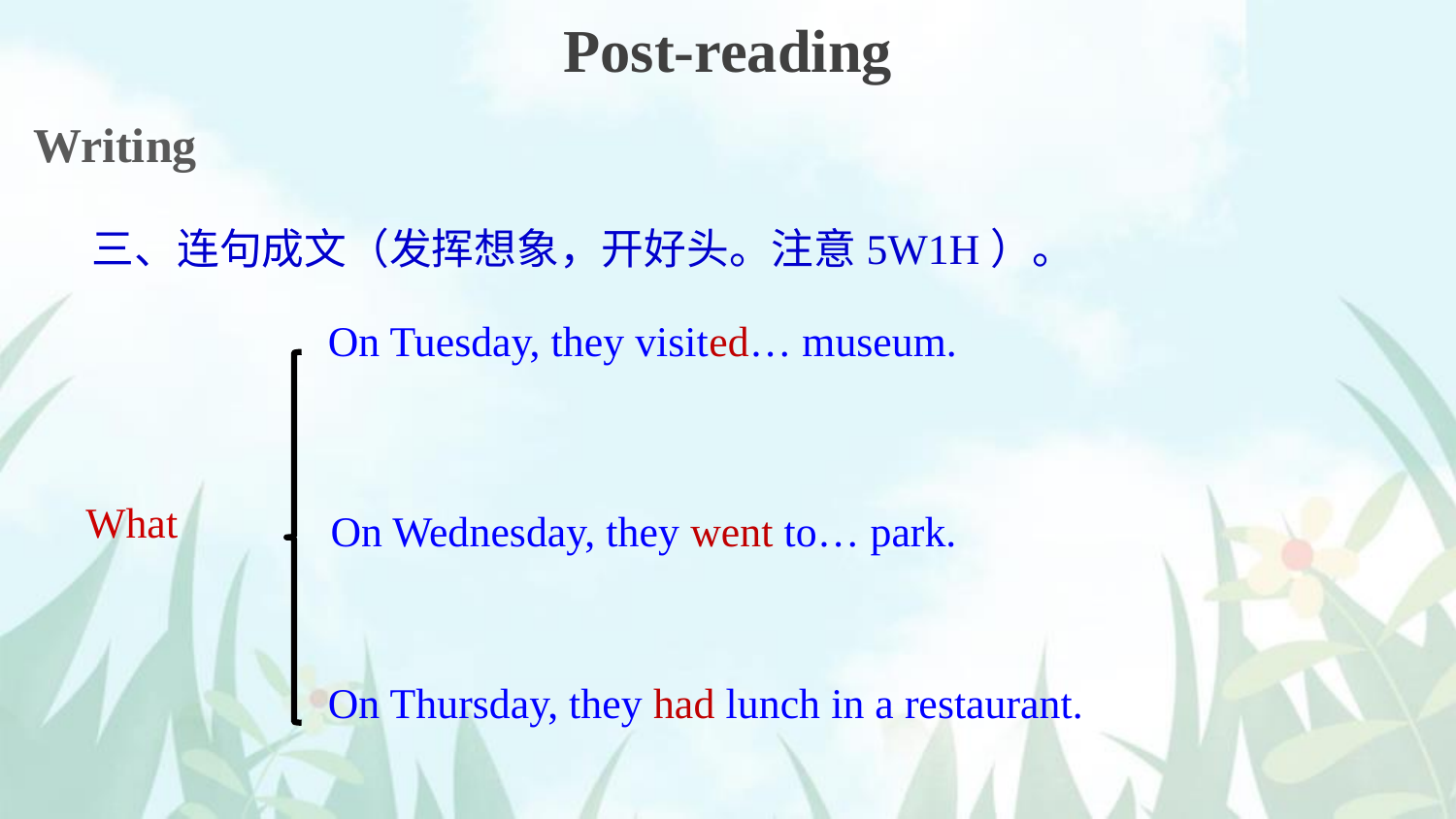

Post-reading
Writing
三、连句成文（发挥想象，开好头。注意5W1H）。
On Tuesday, they visited… museum.

What
On Wednesday, they went to… park.
On Thursday, they had lunch in a restaurant.